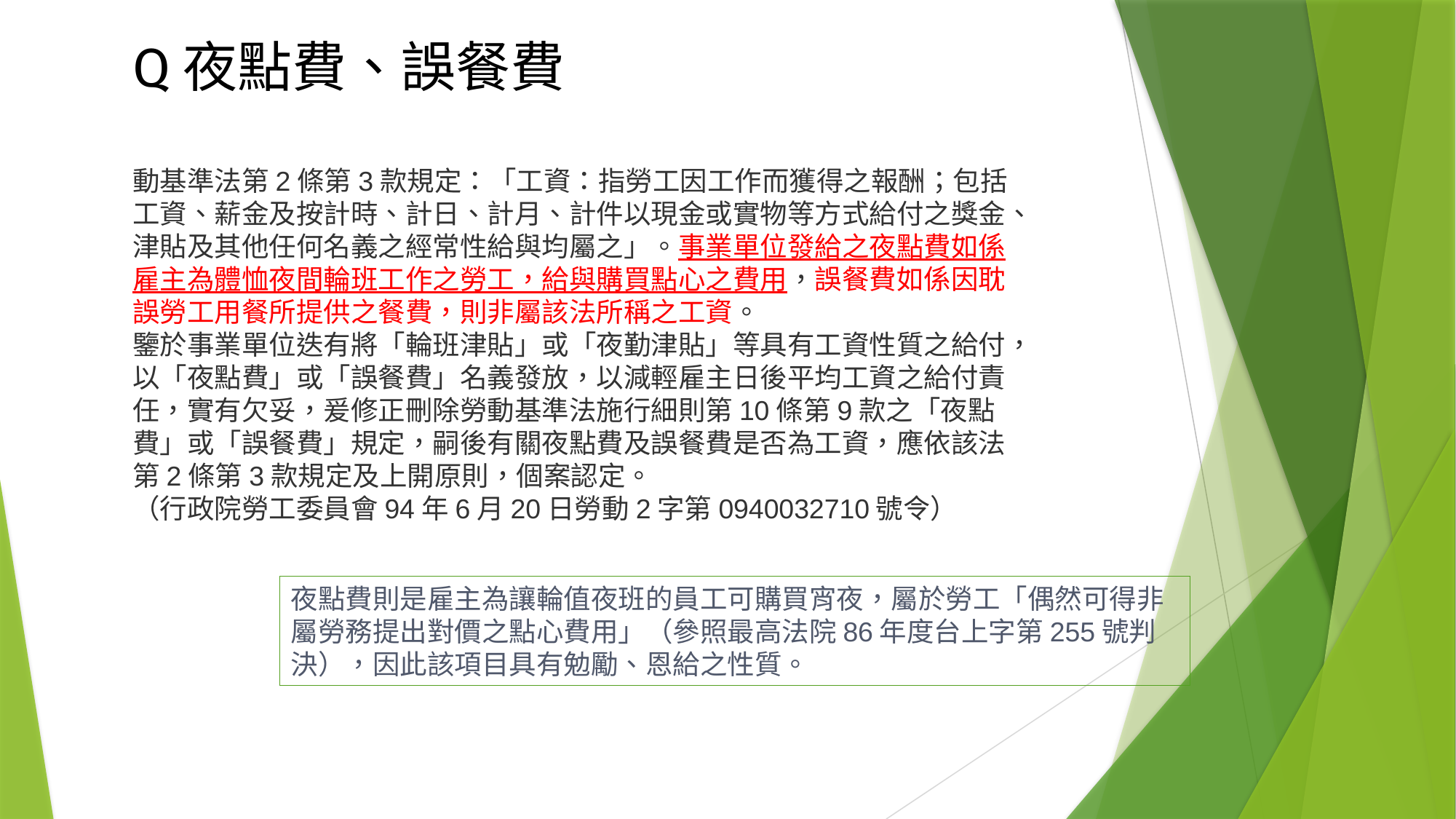

Q夜點費、誤餐費

動基準法第2條第3款規定：「工資：指勞工因工作而獲得之報酬；包括工資、薪金及按計時、計日、計月、計件以現金或實物等方式給付之獎金、津貼及其他任何名義之經常性給與均屬之」。事業單位發給之夜點費如係雇主為體恤夜間輪班工作之勞工，給與購買點心之費用，誤餐費如係因耽誤勞工用餐所提供之餐費，則非屬該法所稱之工資。
鑒於事業單位迭有將「輪班津貼」或「夜勤津貼」等具有工資性質之給付，以「夜點費」或「誤餐費」名義發放，以減輕雇主日後平均工資之給付責任，實有欠妥，爰修正刪除勞動基準法施行細則第10條第9款之「夜點費」或「誤餐費」規定，嗣後有關夜點費及誤餐費是否為工資，應依該法第2條第3款規定及上開原則，個案認定。
（行政院勞工委員會94年6月20日勞動2字第0940032710號令）

#
夜點費則是雇主為讓輪值夜班的員工可購買宵夜，屬於勞工「偶然可得非屬勞務提出對價之點心費用」（參照最高法院86年度台上字第255號判決），因此該項目具有勉勵、恩給之性質。